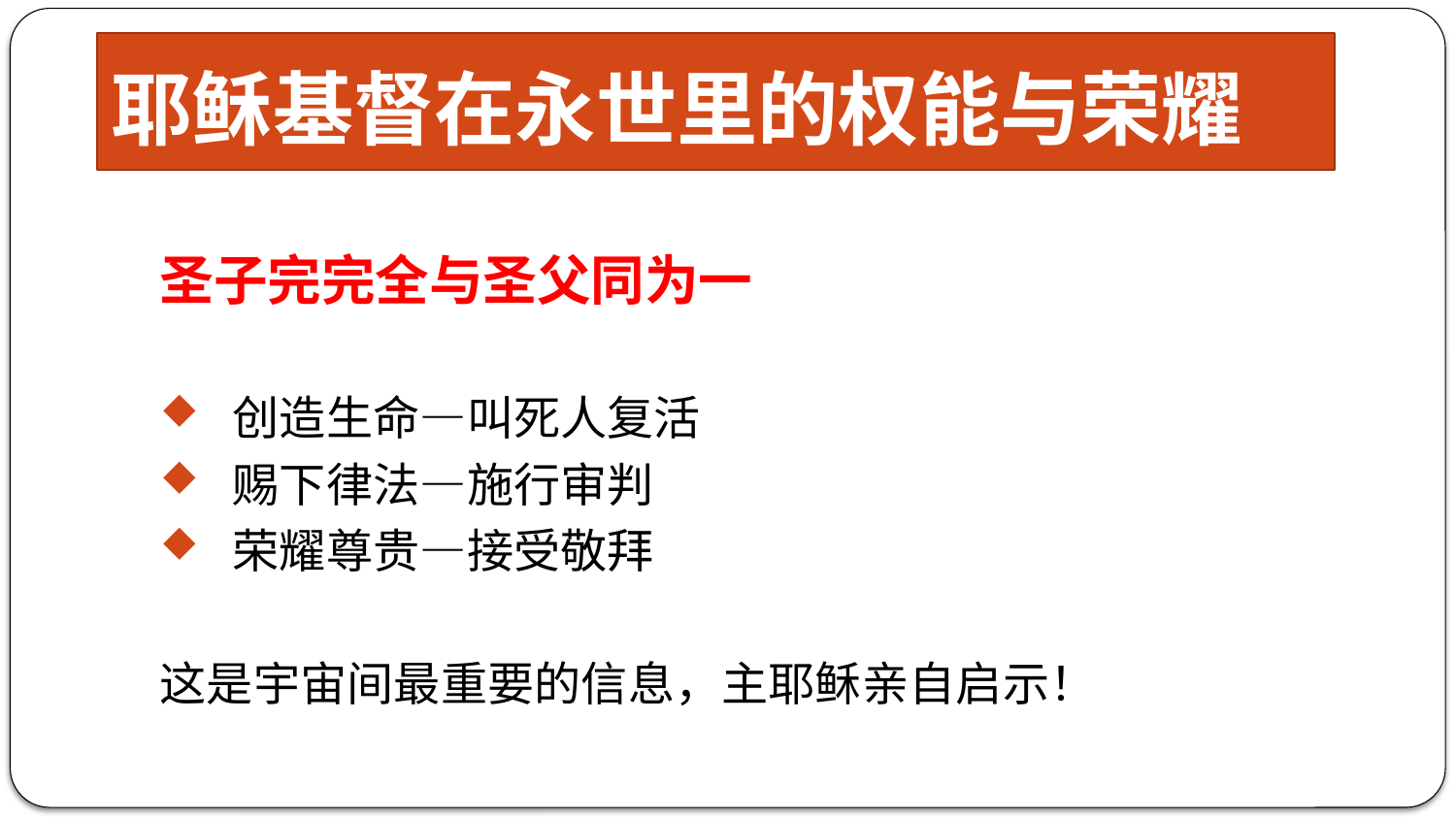

# 耶稣基督在永世里的权能与荣耀

圣子完完全与圣父同为一

  创造生命—叫死人复活
  赐下律法—施行审判
  荣耀尊贵—接受敬拜

这是宇宙间最重要的信息，主耶稣亲自启示！